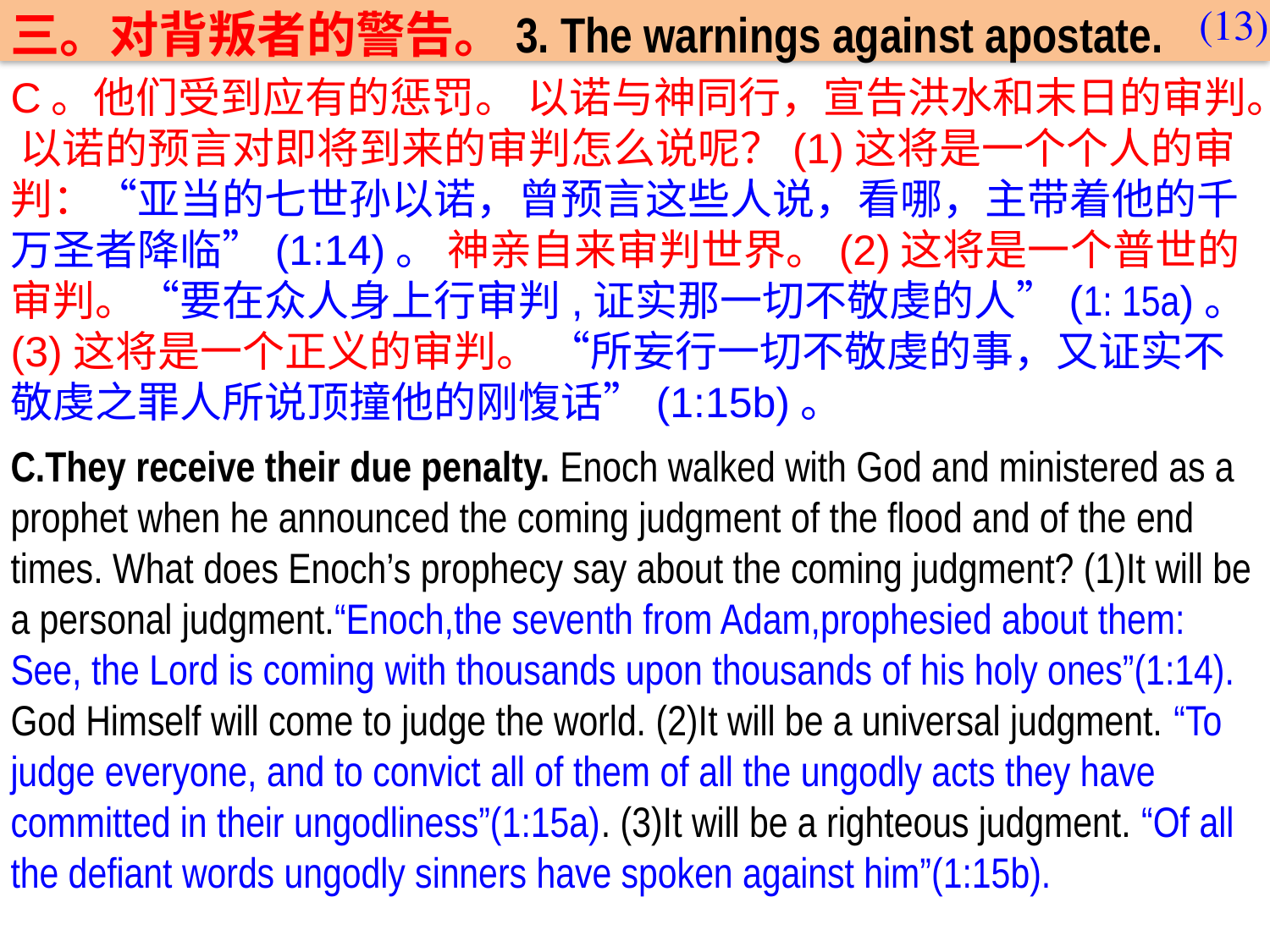

(13)
三。对背叛者的警告。3. The warnings against apostate.

C。他们受到应有的惩罚。 以诺与神同行，宣告洪水和末日的审判。 以诺的预言对即将到来的审判怎么说呢？(1)这将是一个个人的审判：“亚当的七世孙以诺，曾预言这些人说，看哪，主带着他的千万圣者降临”(1:14)。 神亲自来审判世界。(2)这将是一个普世的审判。“要在众人身上行审判,证实那一切不敬虔的人”(1: 15a)。(3)这将是一个正义的审判。 “所妄行一切不敬虔的事，又证实不敬虔之罪人所说顶撞他的刚愎话”(1:15b)。

C.They receive their due penalty. Enoch walked with God and ministered as a prophet when he announced the coming judgment of the flood and of the end times. What does Enoch’s prophecy say about the coming judgment? (1)It will be a personal judgment.“Enoch,the seventh from Adam,prophesied about them: See, the Lord is coming with thousands upon thousands of his holy ones”(1:14). God Himself will come to judge the world. (2)It will be a universal judgment. “To judge everyone, and to convict all of them of all the ungodly acts they have committed in their ungodliness”(1:15a). (3)It will be a righteous judgment. “Of all the defiant words ungodly sinners have spoken against him”(1:15b).